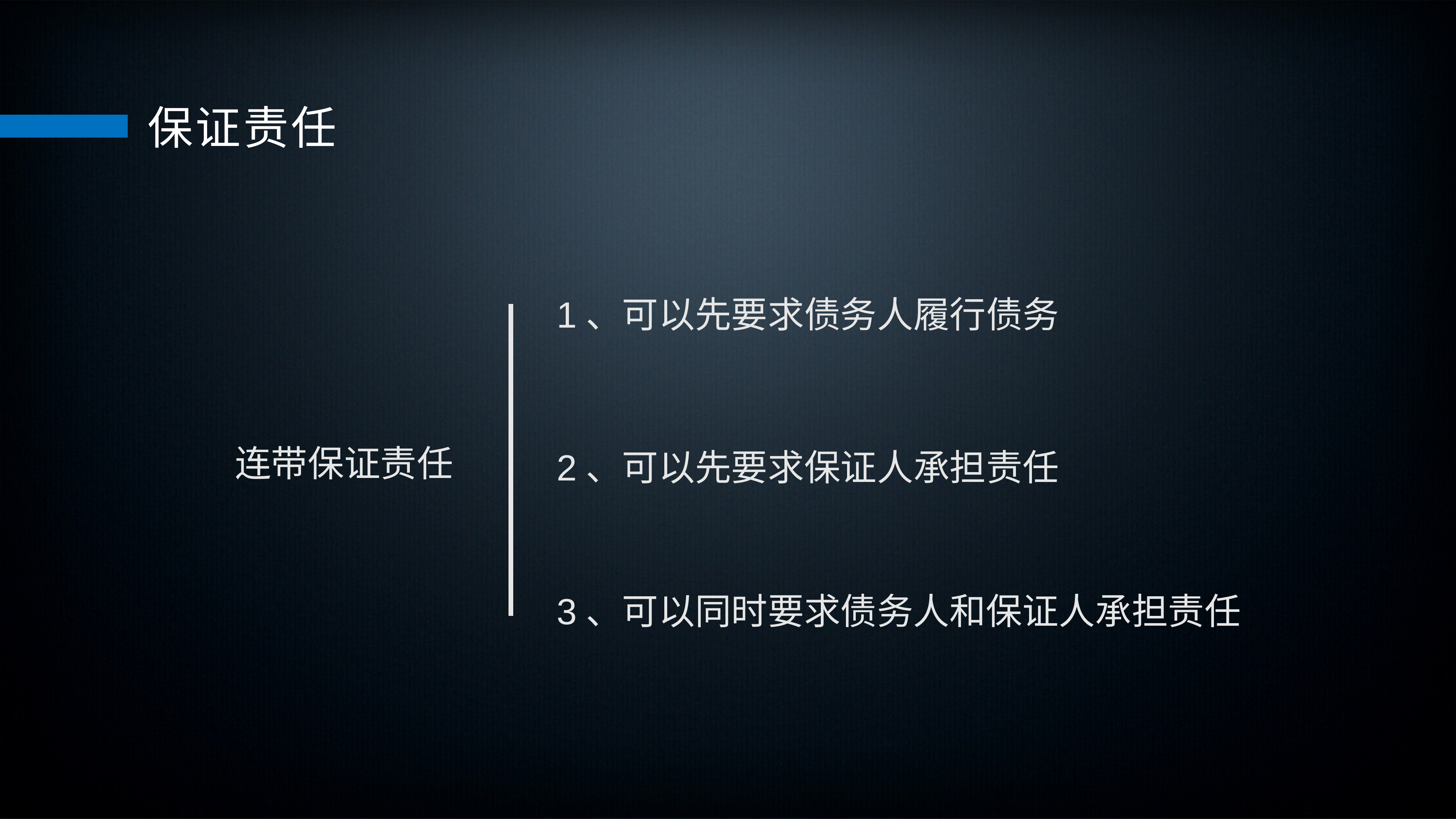

保证责任

1、可以先要求债务人履行债务
2、可以先要求保证人承担责任
3、可以同时要求债务人和保证人承担责任
连带保证责任